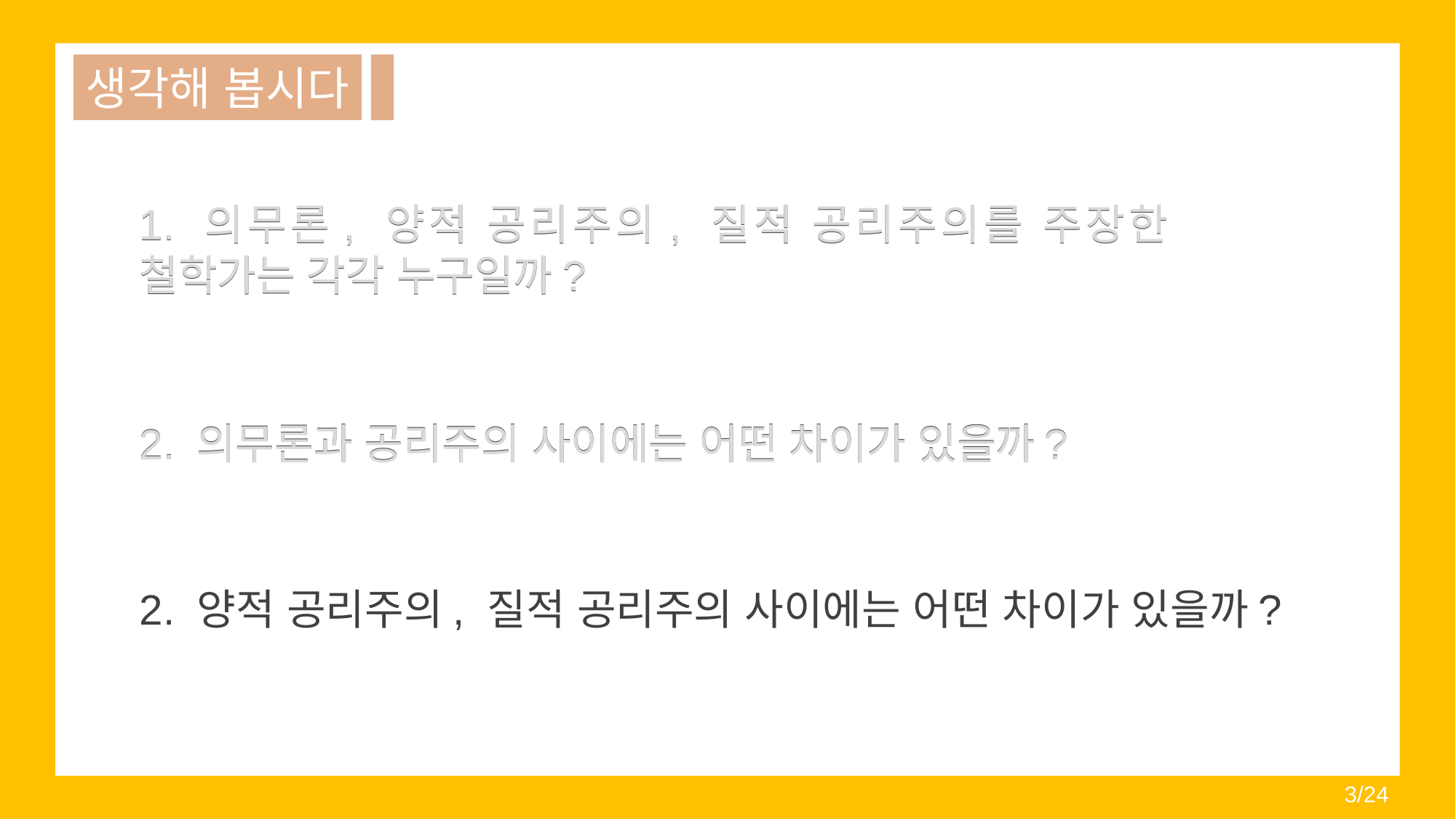

생각해 봅시다

1. 의무론, 양적 공리주의, 질적 공리주의를 주장한 철학가는 각각 누구일까?
1. 의무론, 양적 공리주의, 질적 공리주의를 주장한 철학가는 각각 누구일까?
89
2. 의무론과 공리주의 사이에는 어떤 차이가 있을까?
2. 의무론과 공리주의 사이에는 어떤 차이가 있을까?
33.7
2. 양적 공리주의, 질적 공리주의 사이에는 어떤 차이가 있을까?
3/24